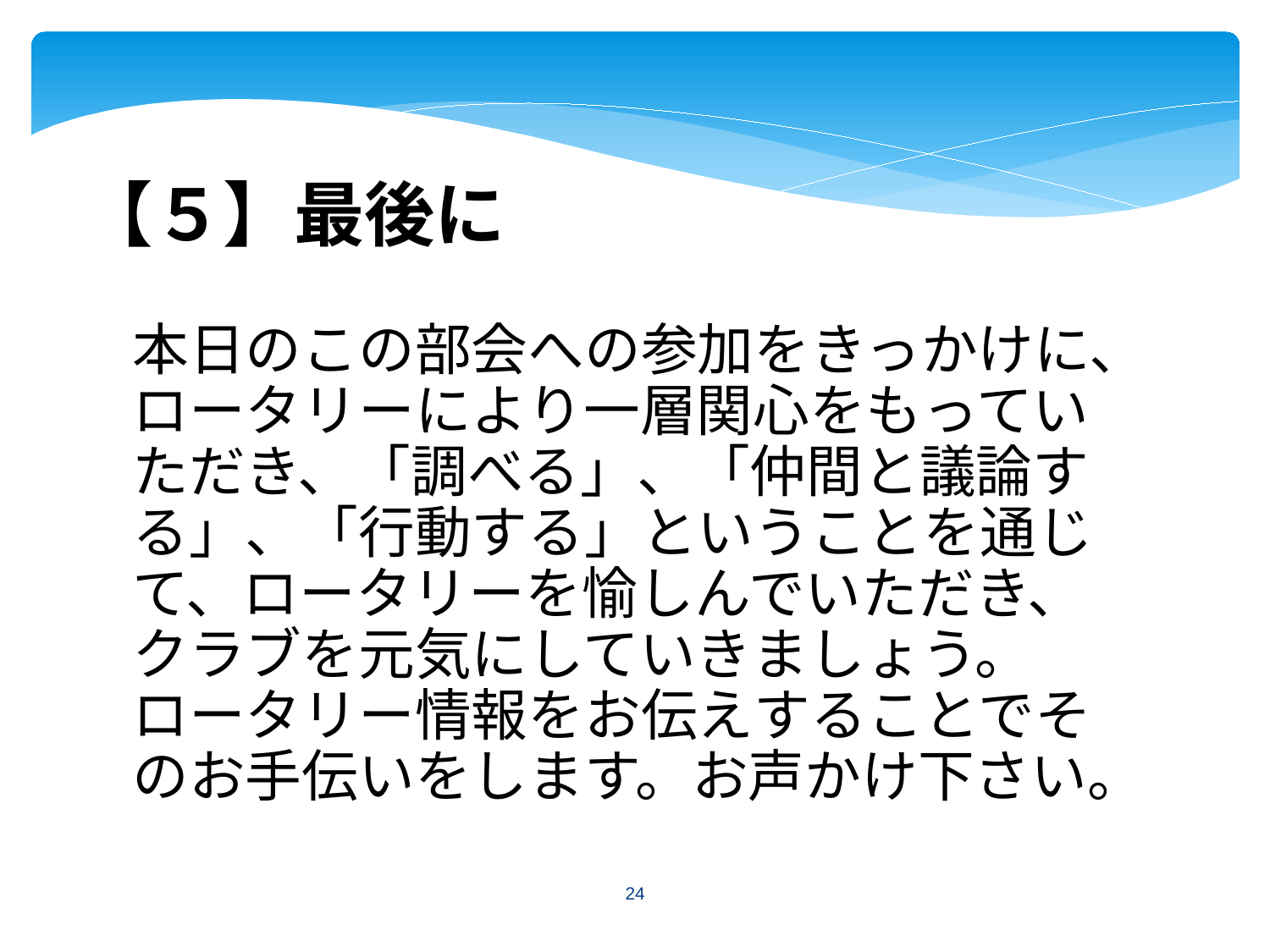

【５】最後に
本日のこの部会への参加をきっかけに、ロータリーにより一層関心をもっていただき、「調べる」、「仲間と議論する」、「行動する」ということを通じて、ロータリーを愉しんでいただき、クラブを元気にしていきましょう。ロータリー情報をお伝えすることでそのお手伝いをします。お声かけ下さい。
24